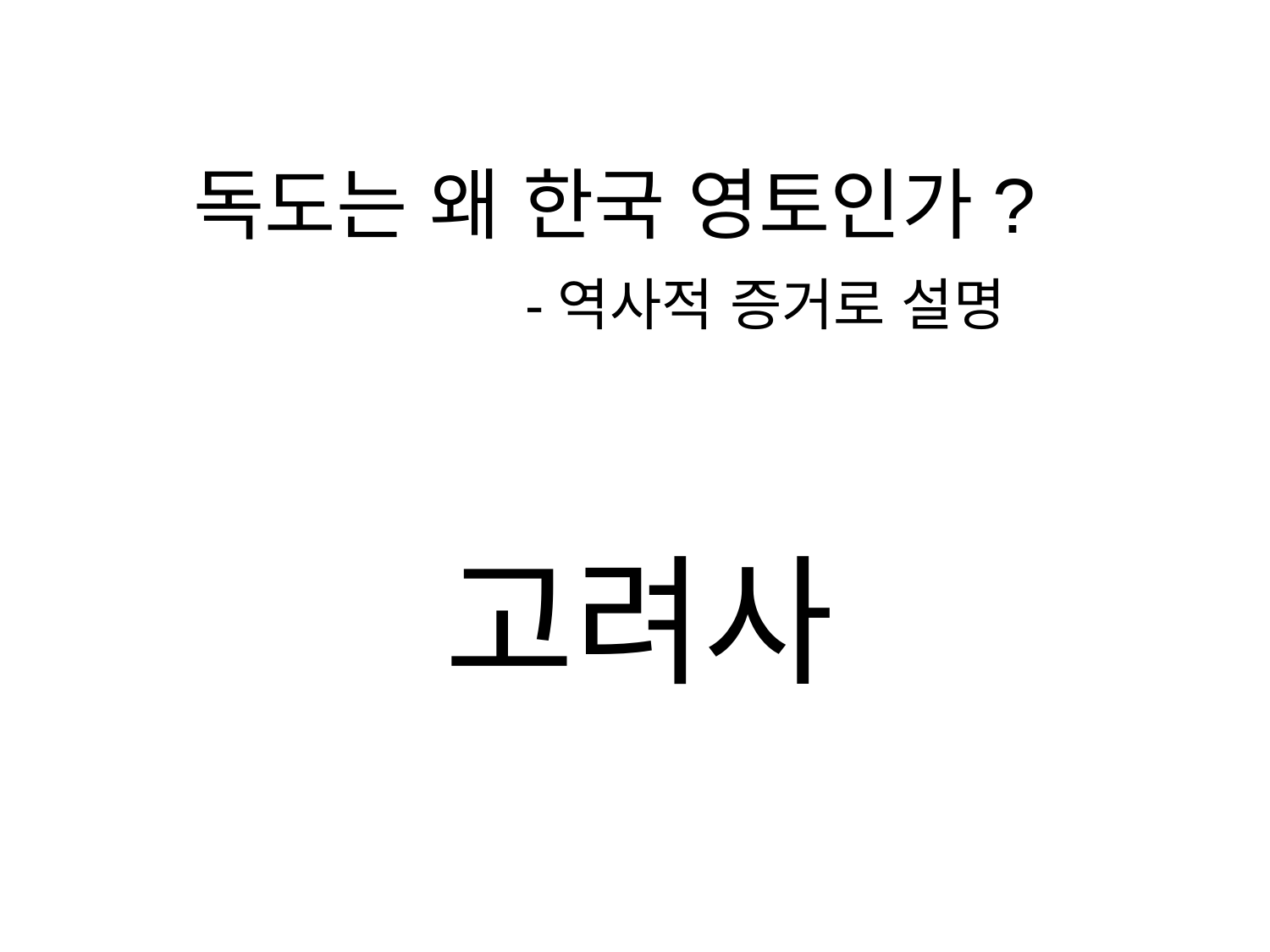

# 독도는 왜 한국 영토인가? -역사적 증거로 설명
고려사